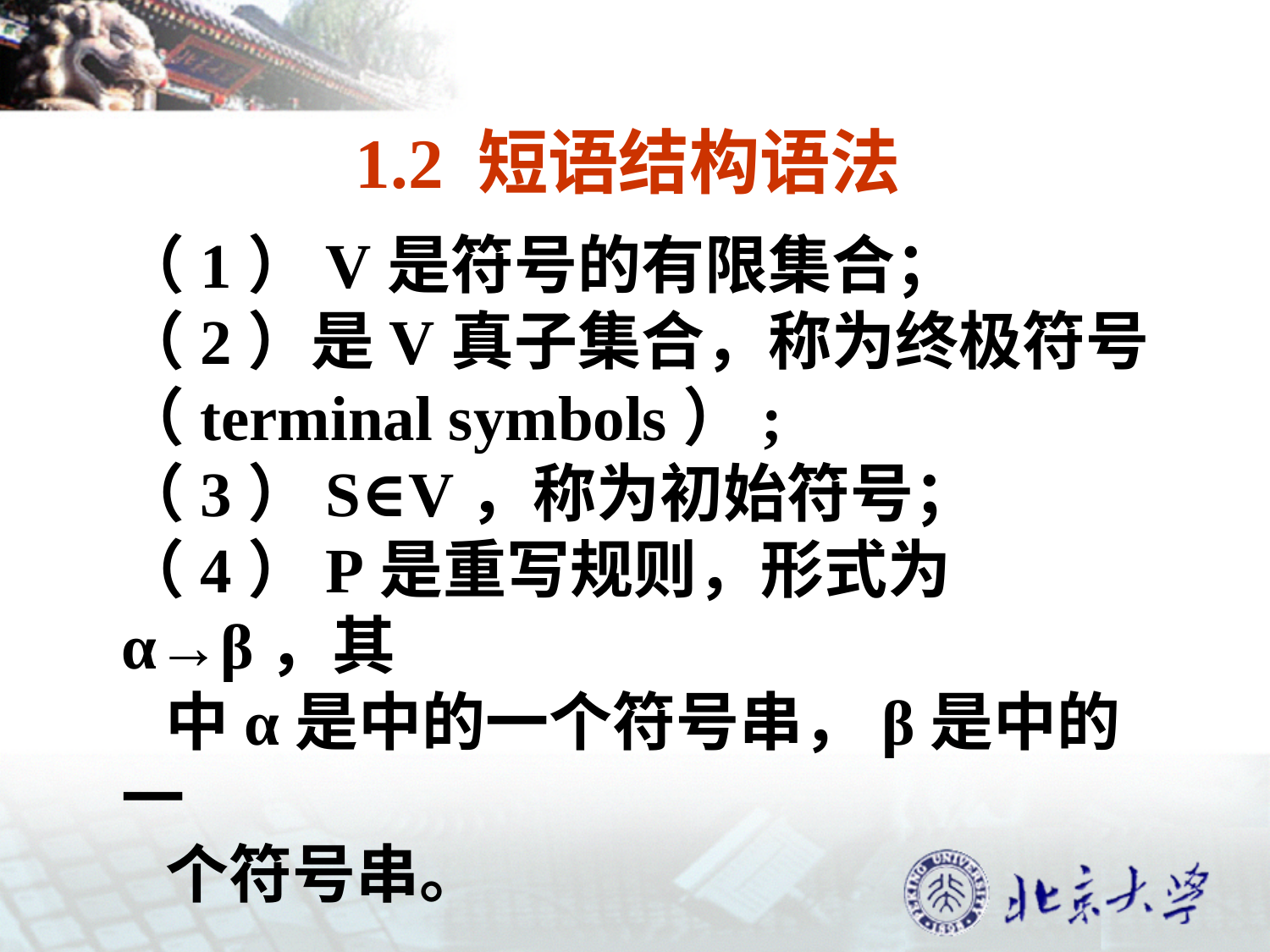

1.2 短语结构语法
（1）V是符号的有限集合；
（2）是V真子集合，称为终极符号
（terminal symbols）;
（3）S∈V，称为初始符号；
（4）P是重写规则，形式为α→β，其
  中α是中的一个符号串，β是中的一
  个符号串。